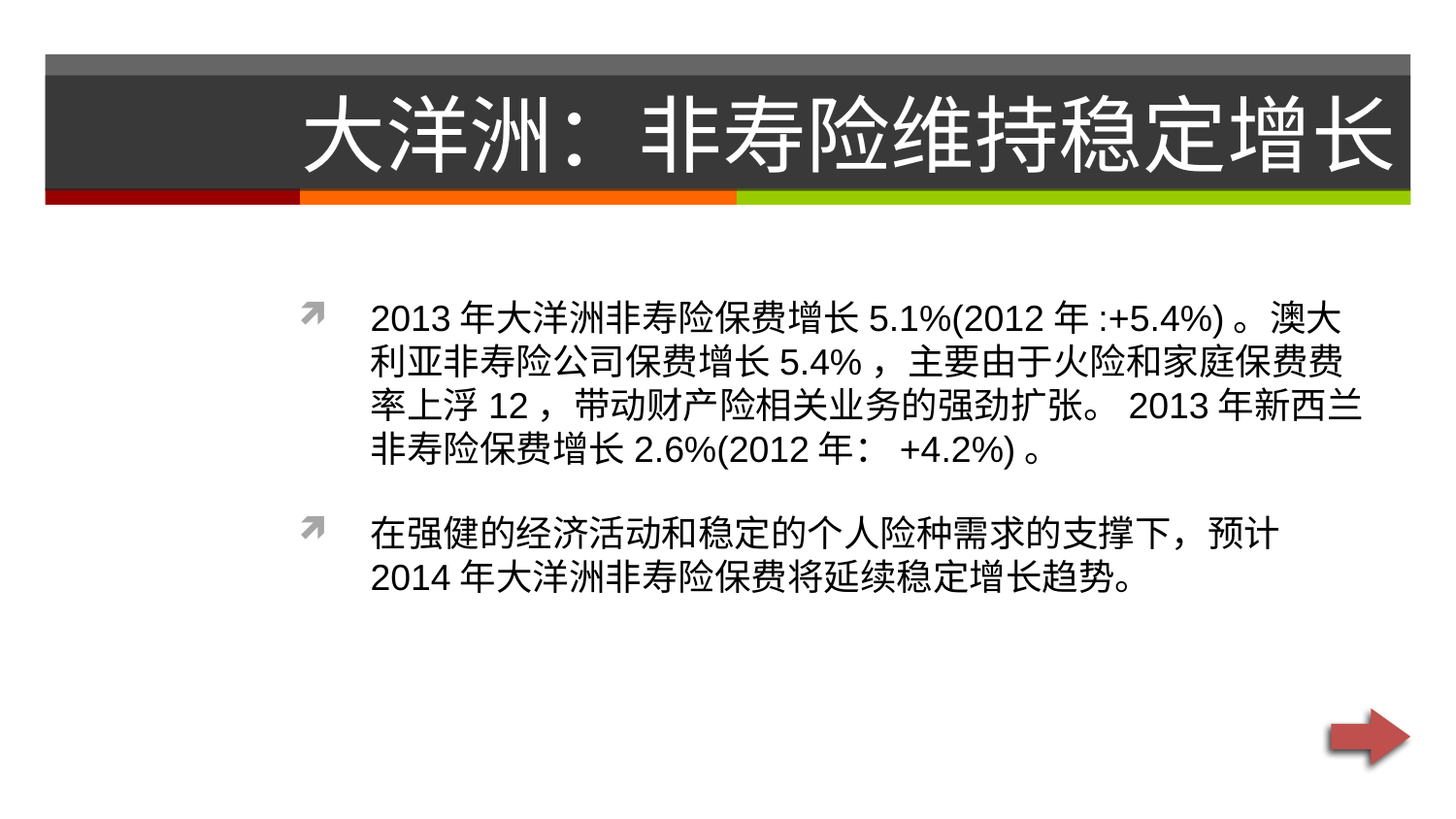

# 大洋洲：非寿险维持稳定增长
2013年大洋洲非寿险保费增长5.1%(2012年:+5.4%)。澳大利亚非寿险公司保费增长5.4%，主要由于火险和家庭保费费率上浮12，带动财产险相关业务的强劲扩张。2013年新西兰非寿险保费增长2.6%(2012年：+4.2%)。
在强健的经济活动和稳定的个人险种需求的支撑下，预计2014年大洋洲非寿险保费将延续稳定增长趋势。